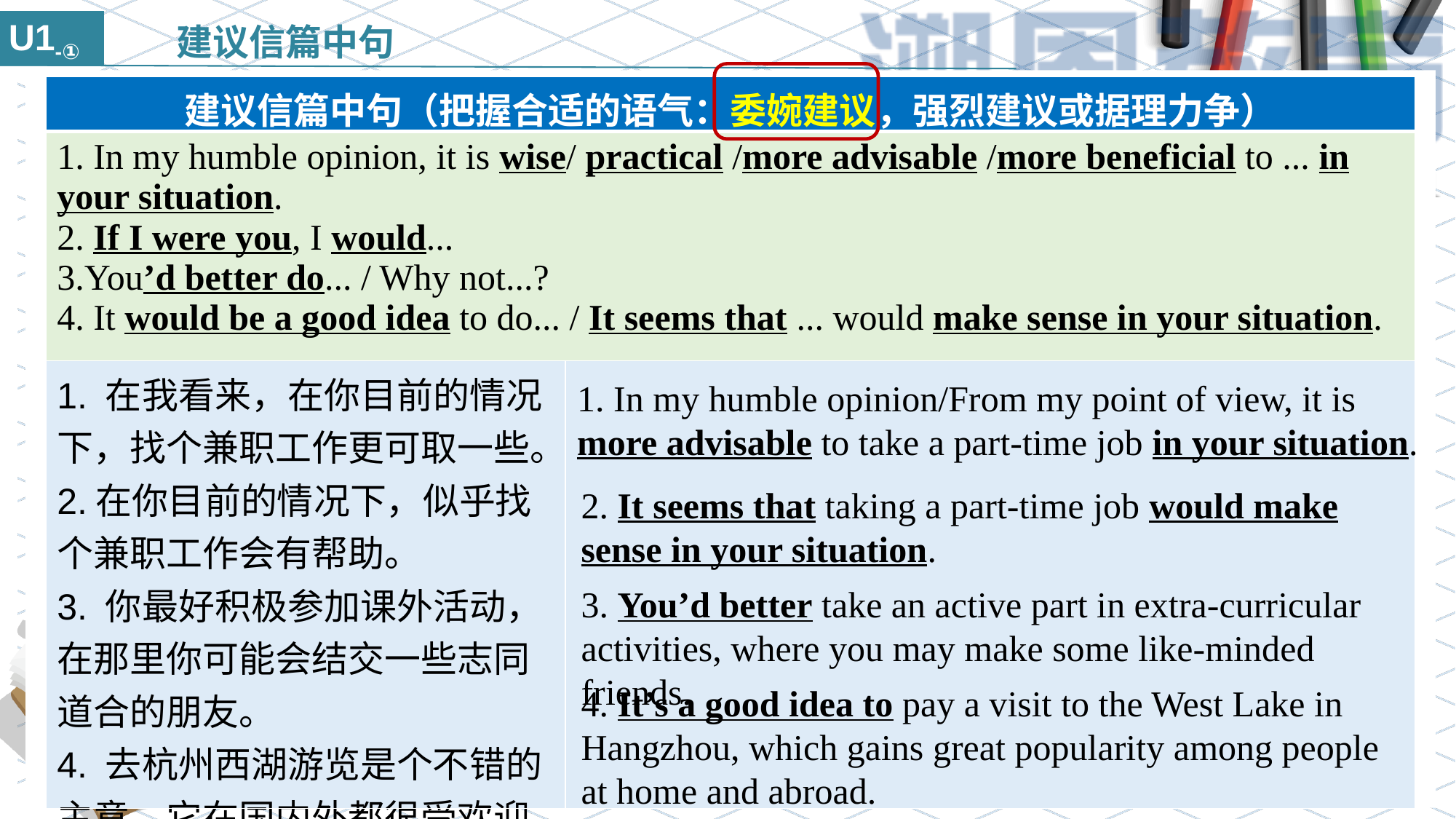

U1-①

建议信篇中句

| 建议信篇中句（把握合适的语气：委婉建议，强烈建议或据理力争） |  |
| --- | --- |
| 1. In my humble opinion, it is wise/ practical /more advisable /more beneficial to ... in your situation. 2. If I were you, I would... 3.You’d better do... / Why not...? 4. It would be a good idea to do... / It seems that ... would make sense in your situation. |  |
| 1. 在我看来，在你目前的情况下，找个兼职工作更可取一些。 2.在你目前的情况下，似乎找个兼职工作会有帮助。 3. 你最好积极参加课外活动，在那里你可能会结交一些志同道合的朋友。 4. 去杭州西湖游览是个不错的主意，它在国内外都很受欢迎。 |  |
1. In my humble opinion/From my point of view, it is more advisable to take a part-time job in your situation.
2. It seems that taking a part-time job would make sense in your situation.
3. You’d better take an active part in extra-curricular activities, where you may make some like-minded friends.
4. It’s a good idea to pay a visit to the West Lake in Hangzhou, which gains great popularity among people at home and abroad.